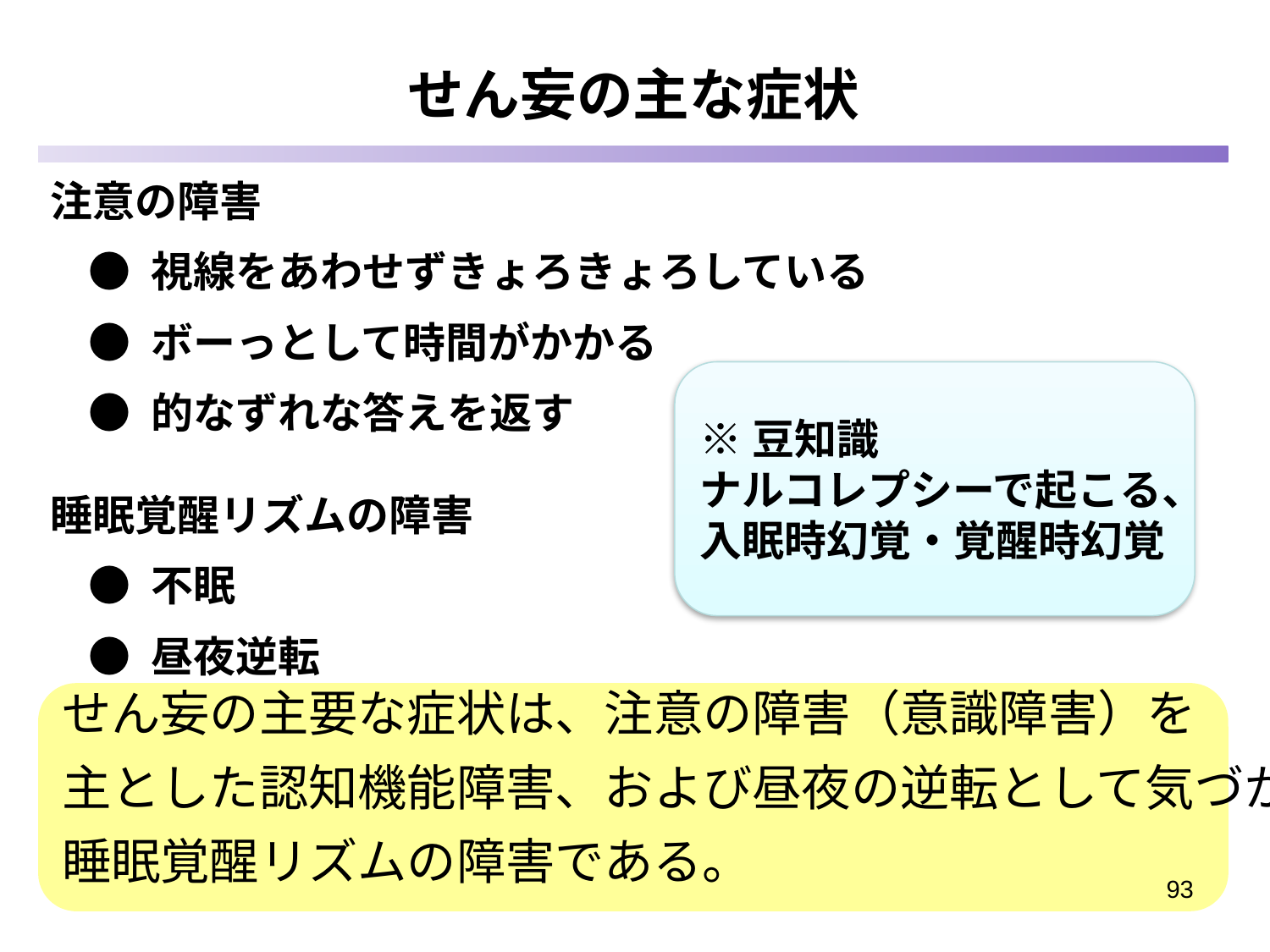

せん妄の主な症状

注意の障害
    ● 視線をあわせずきょろきょろしている
    ● ボーっとして時間がかかる
    ● 的なずれな答えを返す
睡眠覚醒リズムの障害
    ● 不眠
    ● 昼夜逆転
※豆知識
ナルコレプシーで起こる、
入眠時幻覚・覚醒時幻覚
せん妄の主要な症状は、注意の障害（意識障害）を

主とした認知機能障害、および昼夜の逆転として気づかれる

睡眠覚醒リズムの障害である。
93